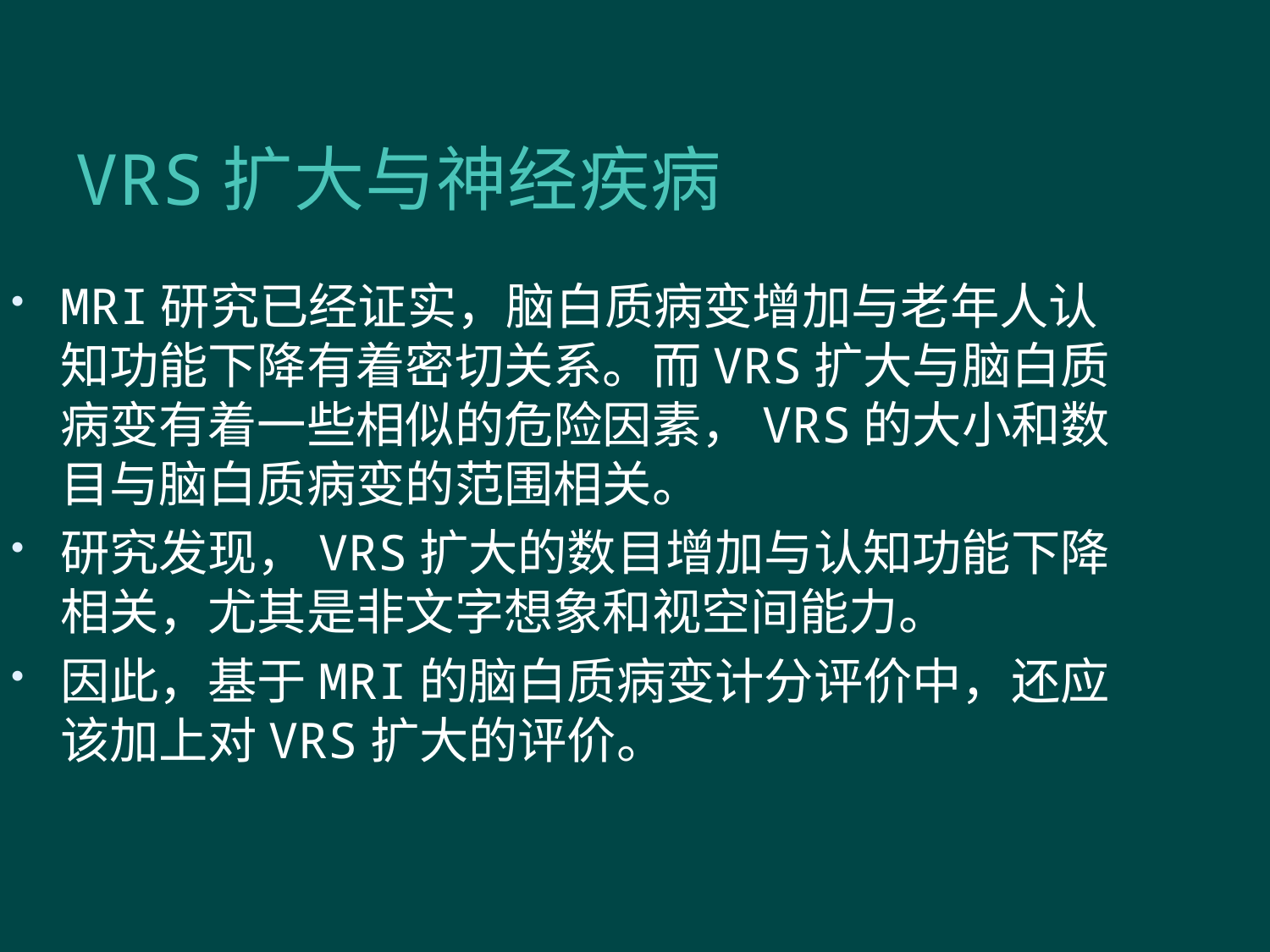

# VRS扩大与神经疾病
MRI研究已经证实，脑白质病变增加与老年人认知功能下降有着密切关系。而VRS扩大与脑白质病变有着一些相似的危险因素，VRS的大小和数目与脑白质病变的范围相关。
研究发现，VRS扩大的数目增加与认知功能下降相关，尤其是非文字想象和视空间能力。
因此，基于MRI的脑白质病变计分评价中，还应该加上对VRS扩大的评价。